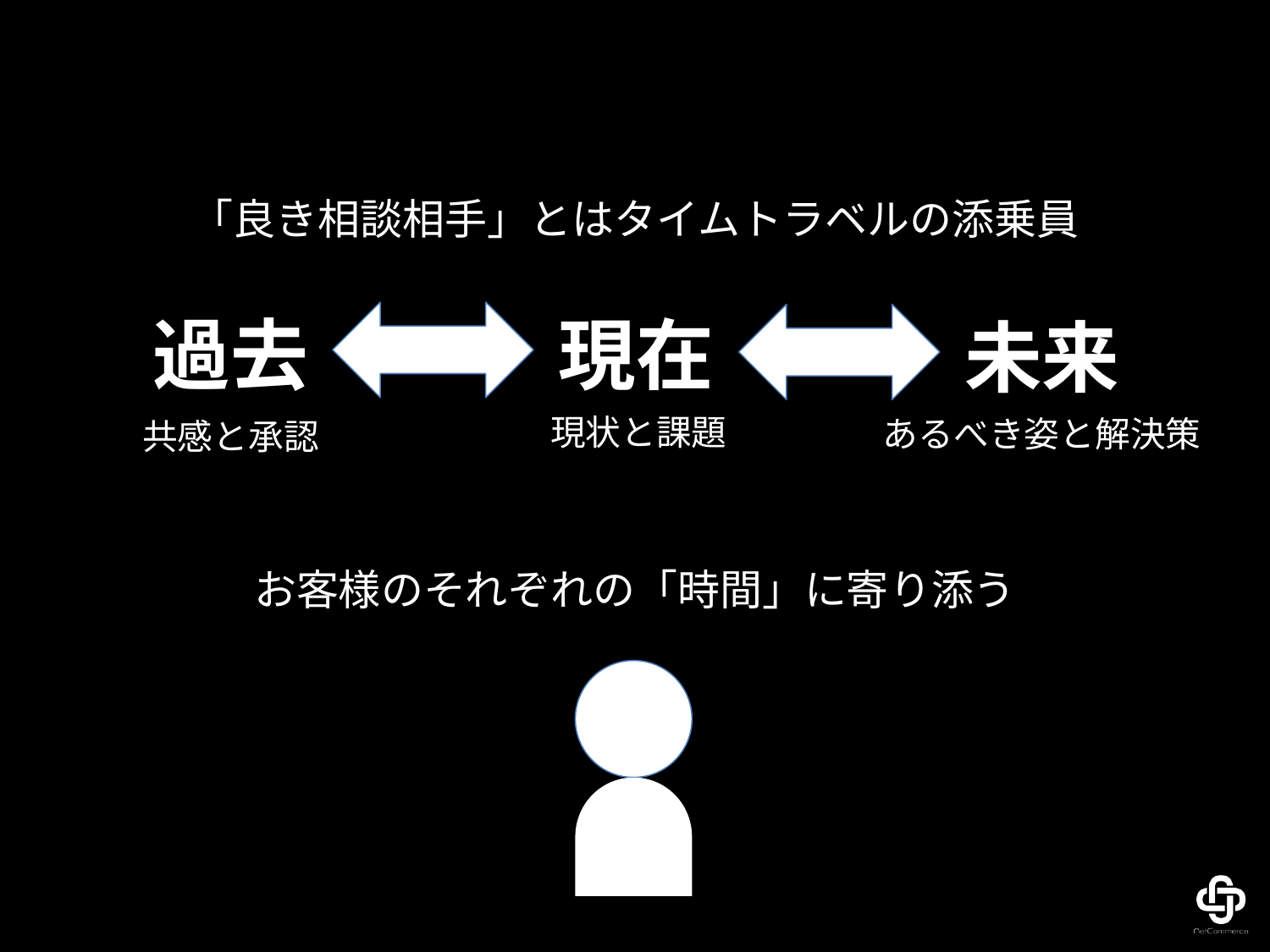

「良き相談相手」とはタイムトラベルの添乗員
過去
現在

未来

現状と課題
あるべき姿と解決策
共感と承認
お客様のそれぞれの「時間」に寄り添う